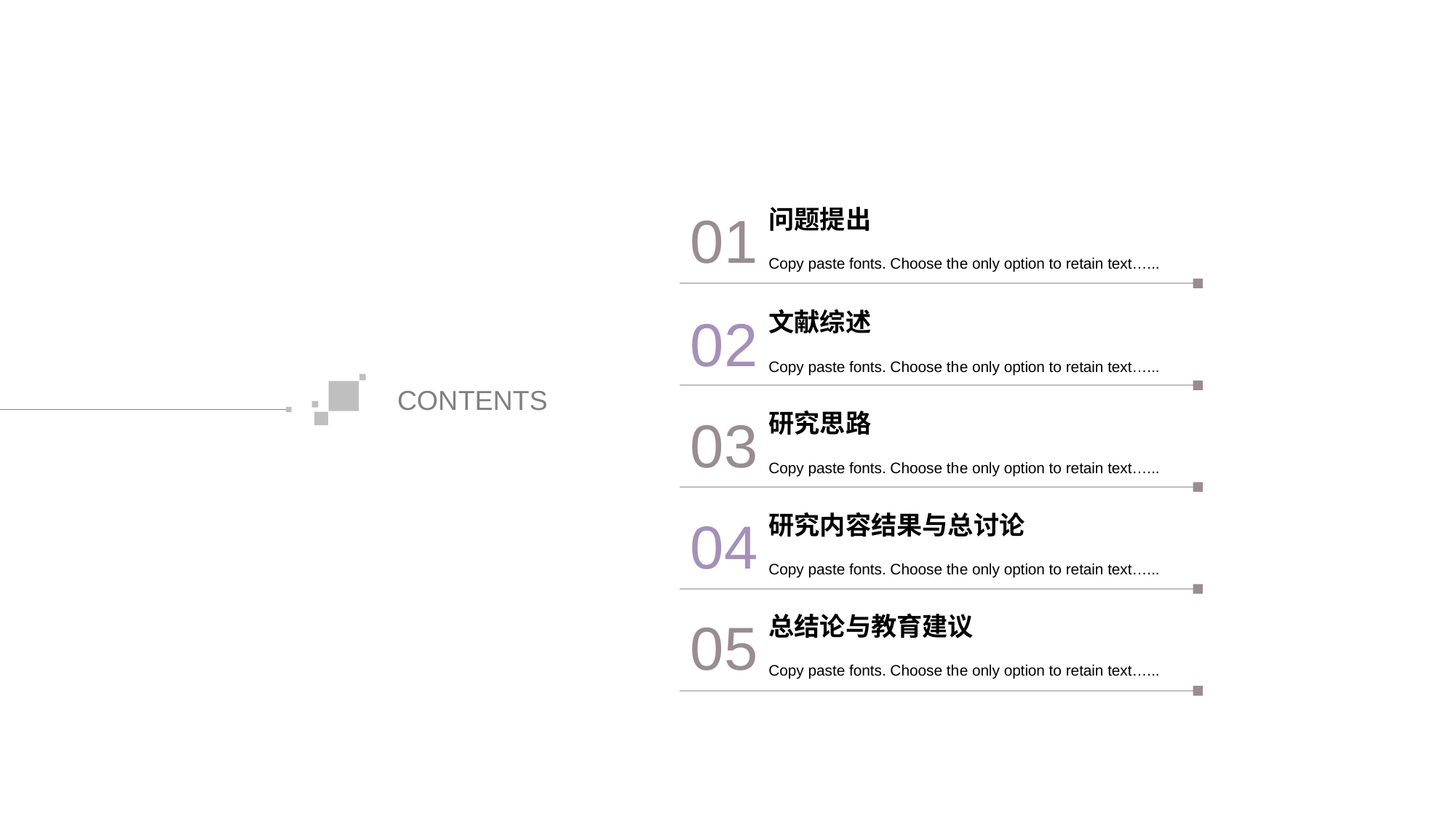

0 1
问题提出
Copy paste fonts. Choose th e only option to retain text…...

0 2
文献综述
Copy paste fonts. Choose th e only option to retain text…...
CON TENTS

0 3
研究思路
Copy paste fonts. Choose th e only option to retain text…...

0 4
研究内容结果与总讨论
Copy paste fonts. Choose th e only option to retain text…...

0 5
总结论与教育建议
Copy paste fonts. Choose th e only option to retain text…...